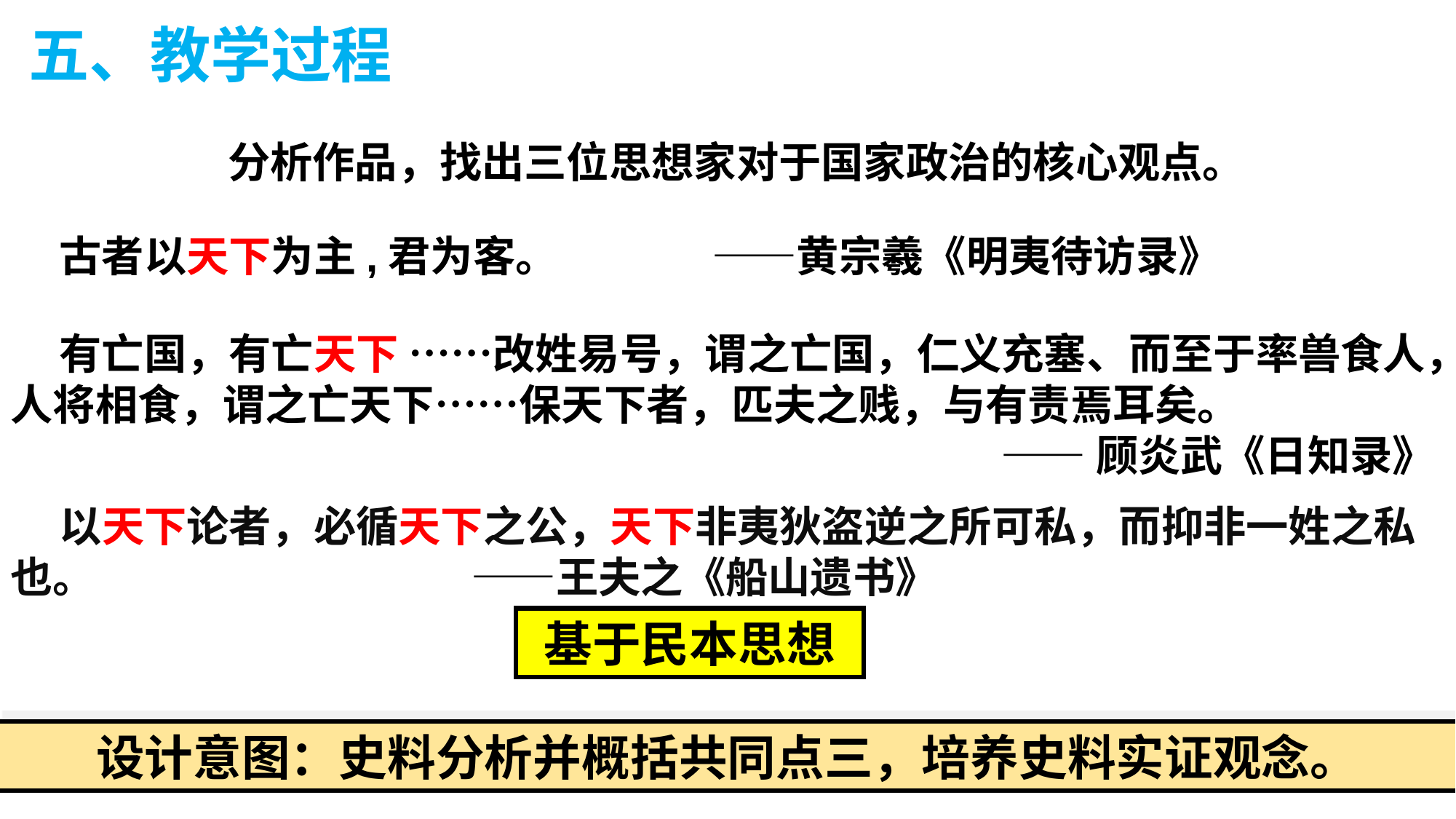

五、教学过程
  分析作品，找出三位思想家对于国家政治的核心观点。
    古者以天下为主,君为客。                ——黄宗羲《明夷待访录》
    有亡国，有亡天下 ……改姓易号，谓之亡国，仁义充塞、而至于率兽食人，人将相食，谓之亡天下……保天下者，匹夫之贱，与有责焉耳矣。
 ——顾炎武《日知录》
    以天下论者，必循天下之公，天下非夷狄盗逆之所可私，而抑非一姓之私也。                                       ——王夫之《船山遗书》
基于民本思想
设计意图：史料分析并概括共同点三，培养史料实证观念。